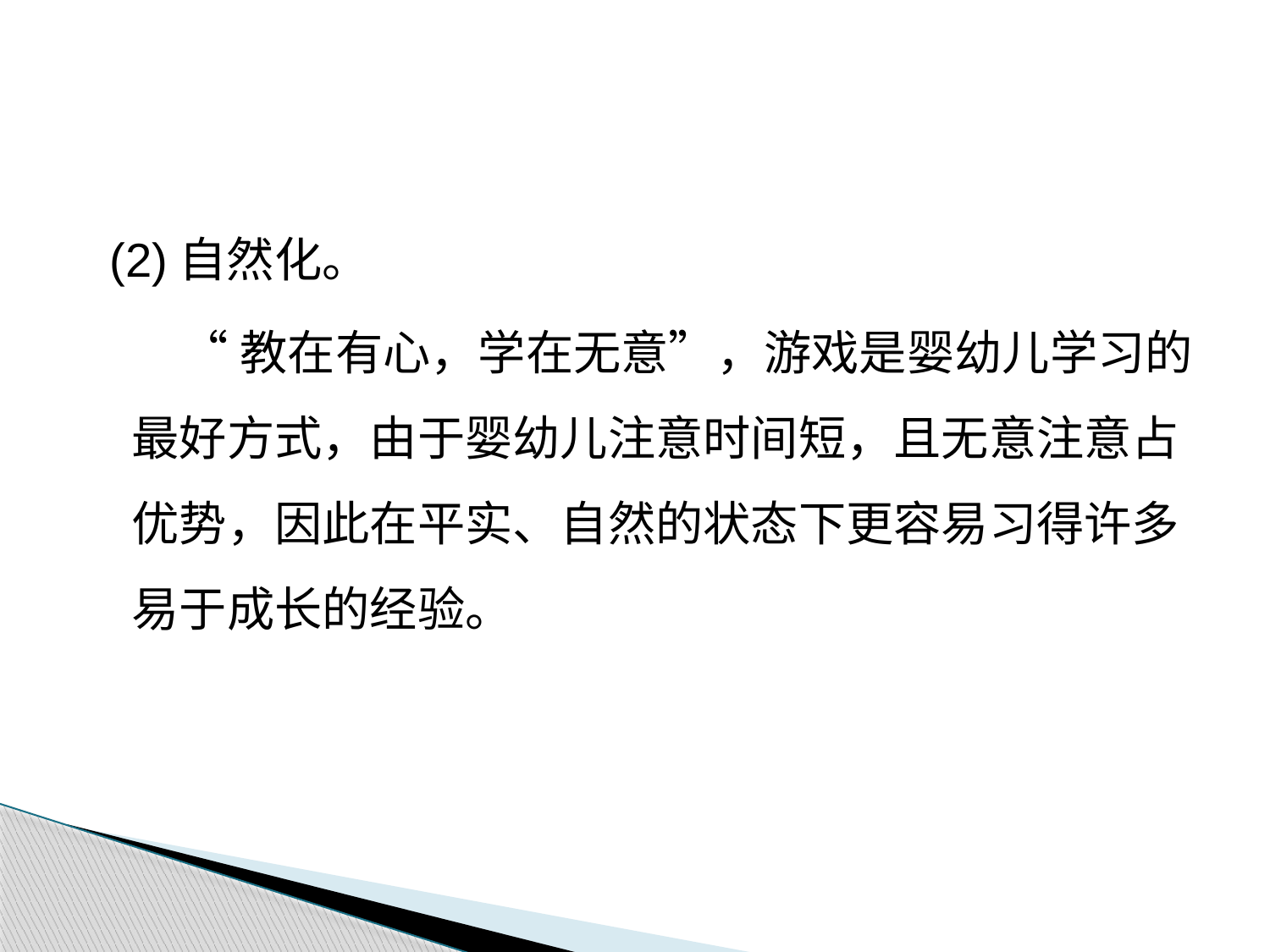

#
 (2)自然化。
        “教在有心，学在无意”，游戏是婴幼儿学习的最好方式，由于婴幼儿注意时间短，且无意注意占优势，因此在平实、自然的状态下更容易习得许多易于成长的经验。